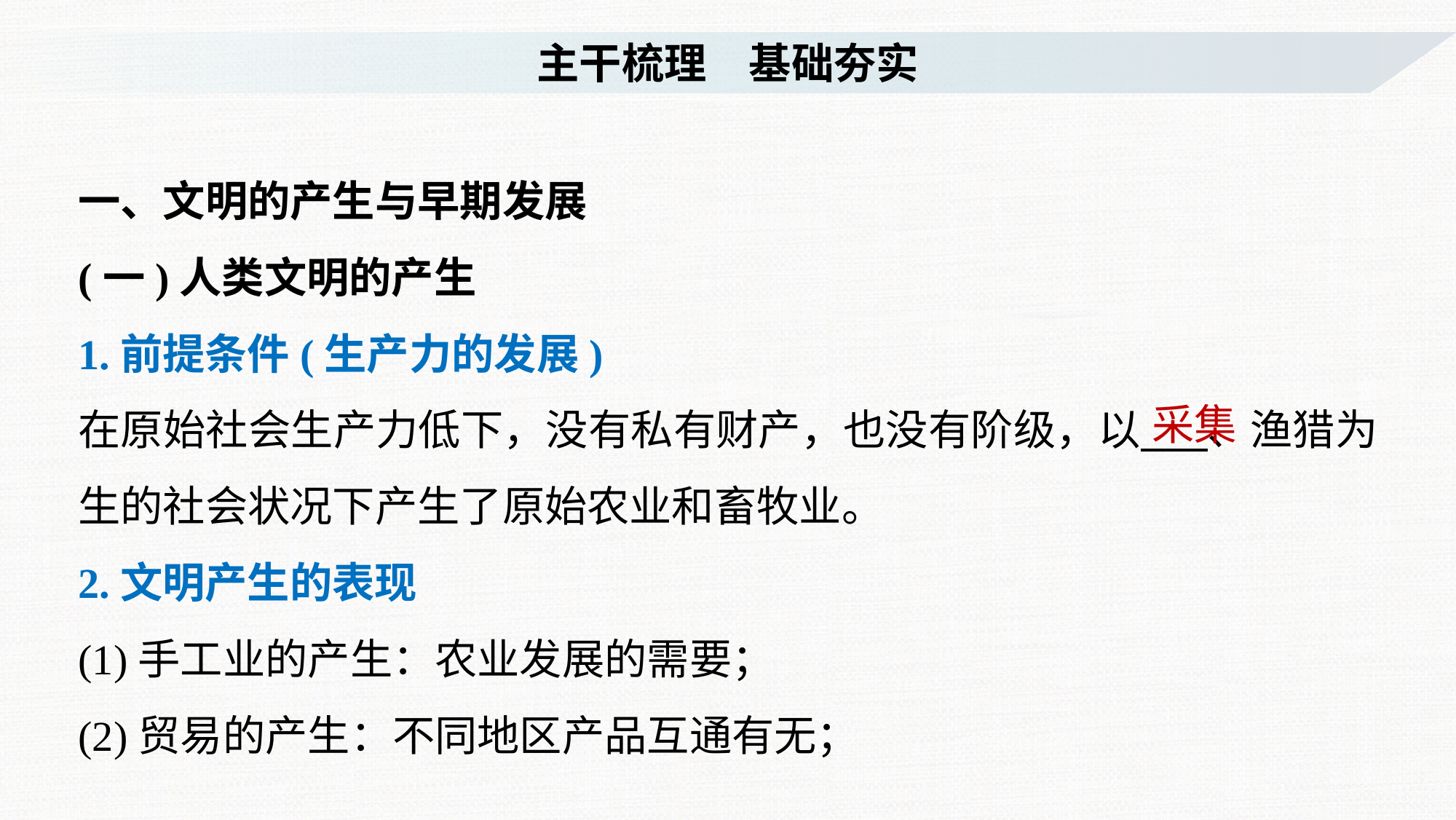

主干梳理　基础夯实

一、文明的产生与早期发展
(一)人类文明的产生
1.前提条件(生产力的发展)
在原始社会生产力低下，没有私有财产，也没有阶级，以       、渔猎为生的社会状况下产生了原始农业和畜牧业。
2.文明产生的表现
(1)手工业的产生：农业发展的需要；
(2)贸易的产生：不同地区产品互通有无；
采集